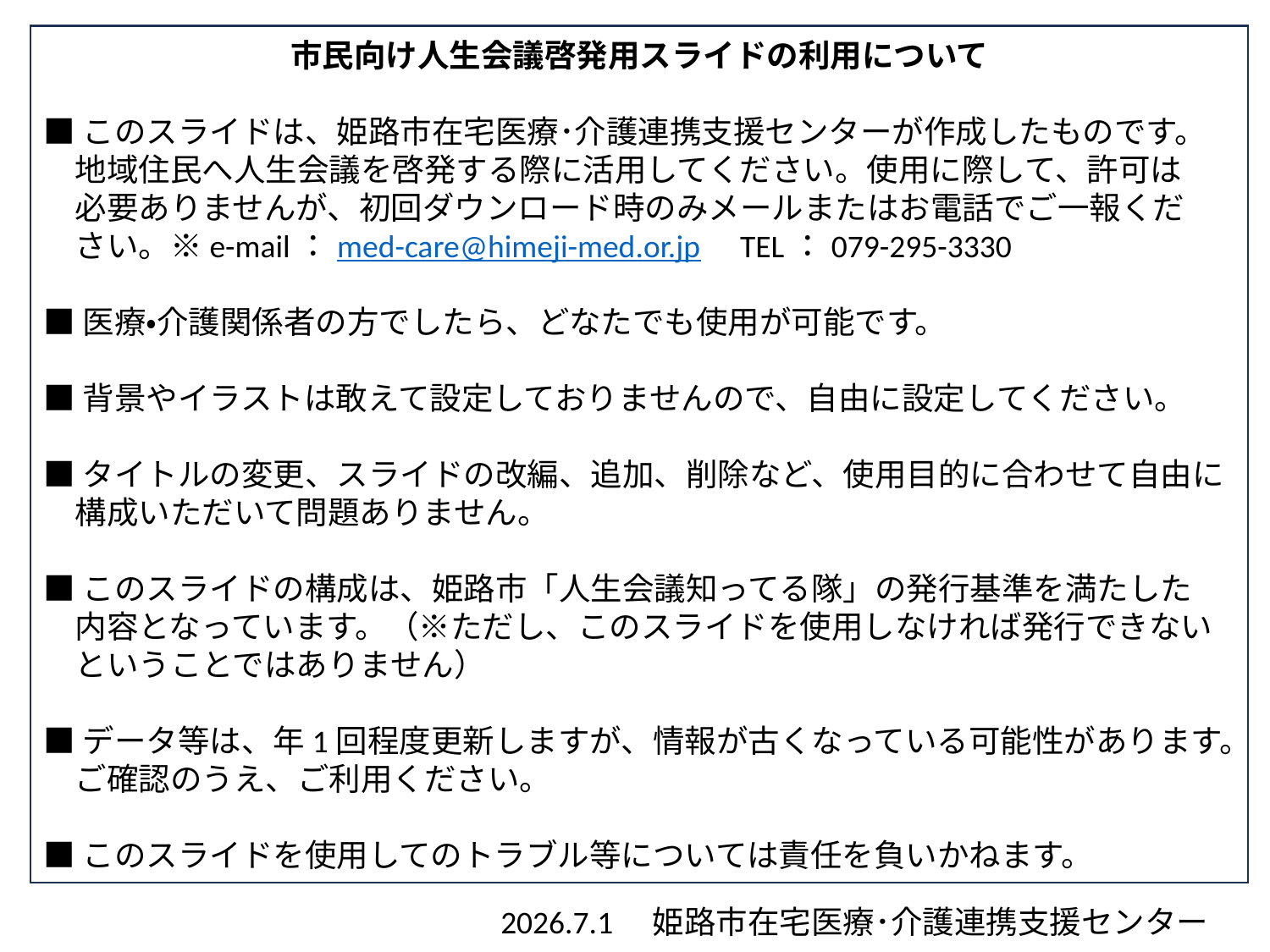

市民向け人生会議啓発用スライドの利用について

■このスライドは、姫路市在宅医療･介護連携支援センターが作成したものです。
　地域住民へ人生会議を啓発する際に活用してください。使用に際して、許可は
　必要ありませんが、初回ダウンロード時のみメールまたはお電話でご一報くだ
　さい。※e-mail：med-care@himeji-med.or.jp　TEL：079-295-3330

■医療・介護関係者の方でしたら、どなたでも使用が可能です。

■背景やイラストは敢えて設定しておりませんので、自由に設定してください。

■タイトルの変更、スライドの改編、追加、削除など、使用目的に合わせて自由に
　構成いただいて問題ありません。

■このスライドの構成は、姫路市「人生会議知ってる隊」の発行基準を満たした
　内容となっています。（※ただし、このスライドを使用しなければ発行できない
　ということではありません）

■データ等は、年1回程度更新しますが、情報が古くなっている可能性があります。
　ご確認のうえ、ご利用ください。

■このスライドを使用してのトラブル等については責任を負いかねます。
2026.7.1　姫路市在宅医療･介護連携支援センター